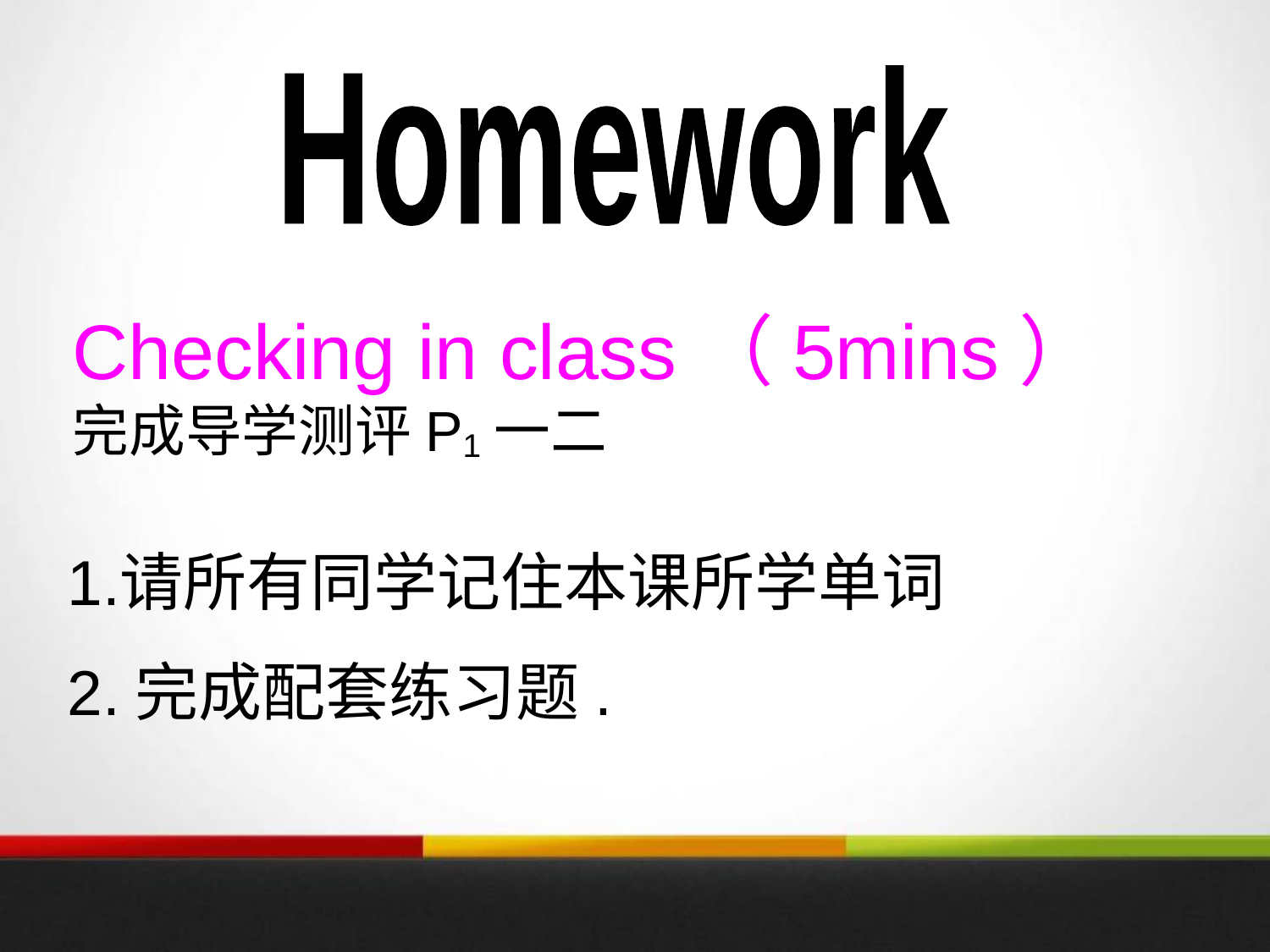

Homework
Checking in class（5mins）
完成导学测评P1一二
请所有同学记住本课所学单词
2.完成配套练习题.